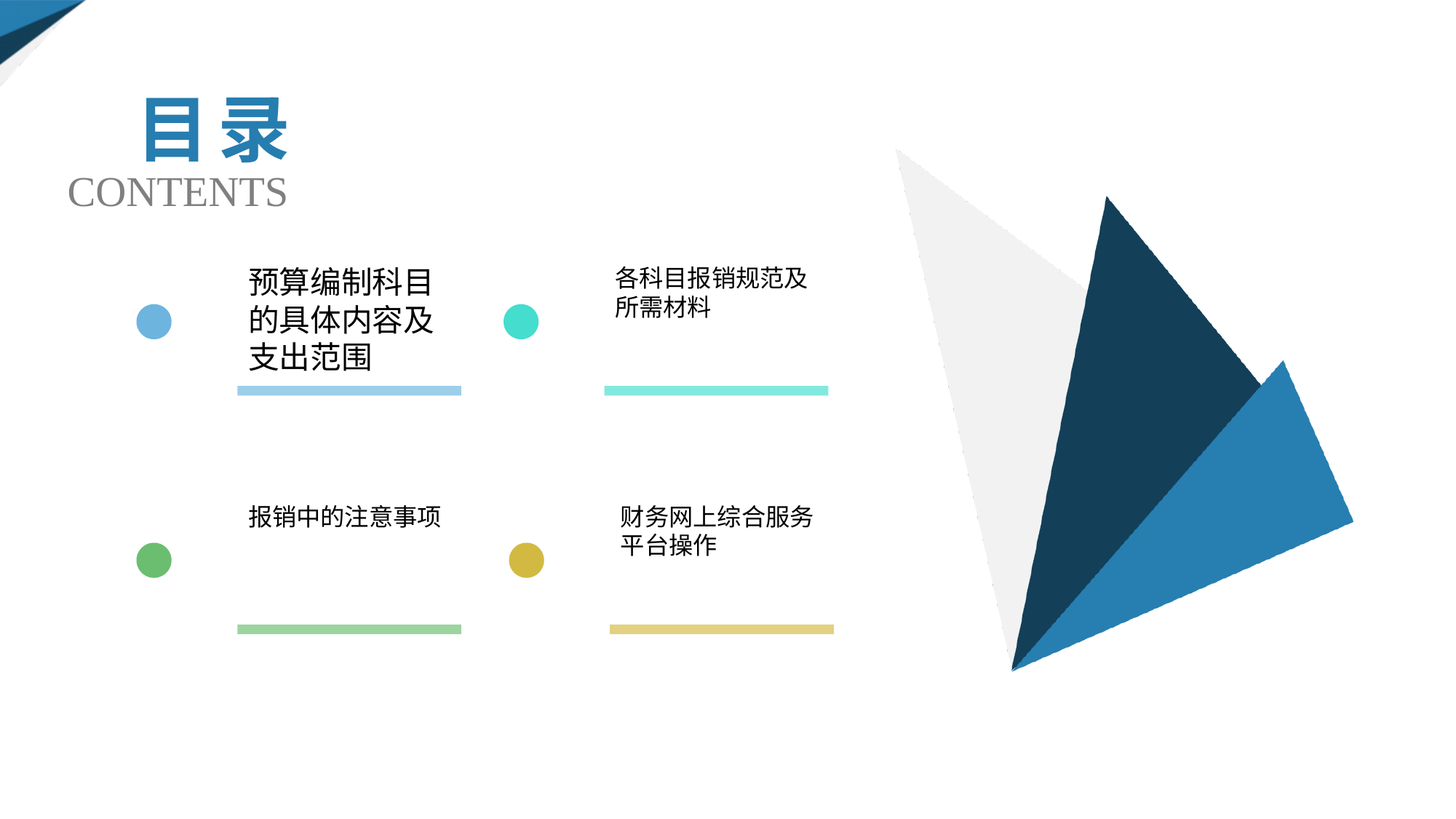

目录
CONTENTS
预算编制科目的具体内容及支出范围
各科目报销规范及所需材料

报销中的注意事项
财务网上综合服务平台操作